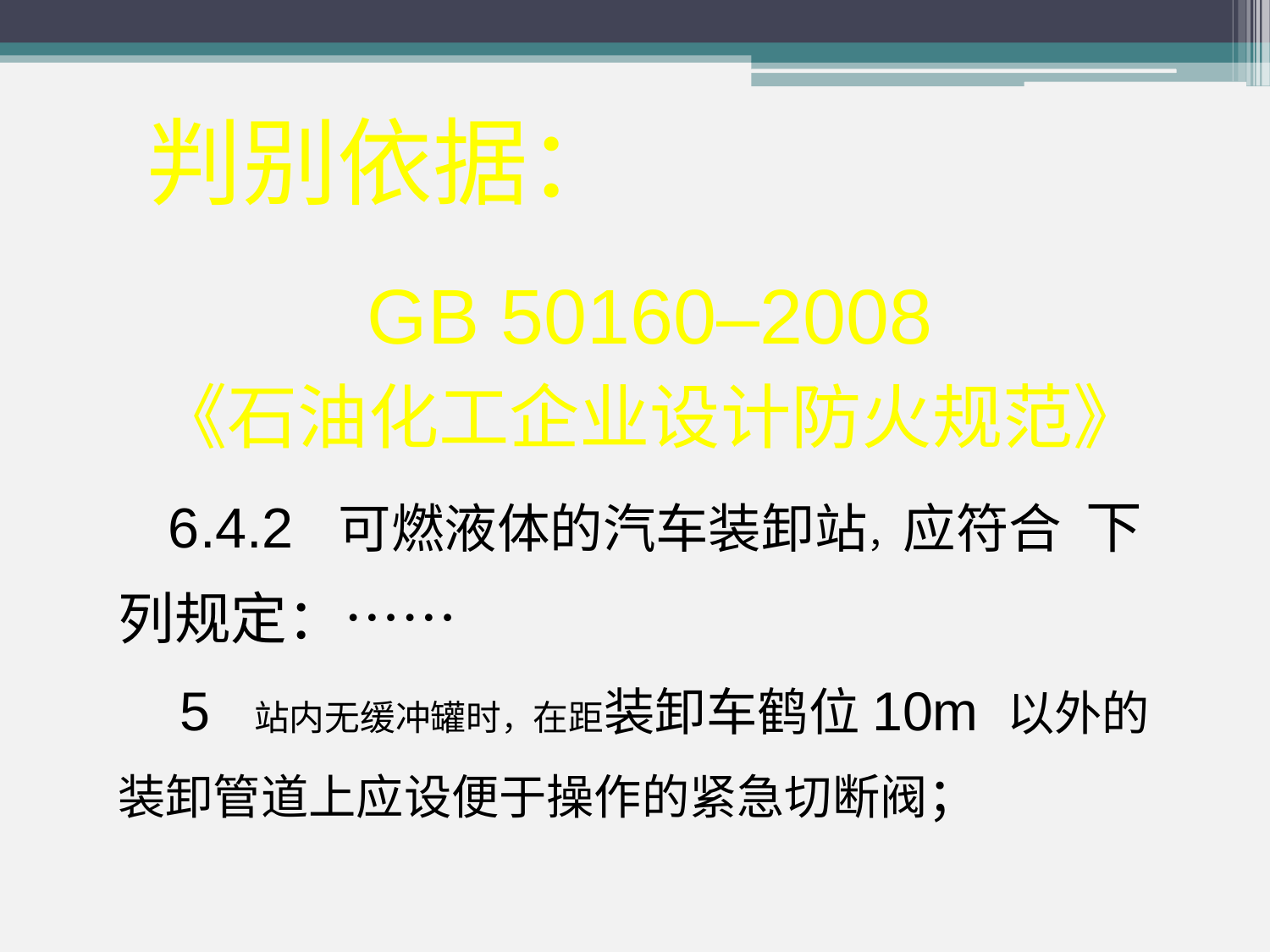

判别依据：
GB 50160–2008
《石油化工企业设计防火规范》
    6.4.2  可燃液体的汽车装卸站，应符合  下列规定：……
    5  站内无缓冲罐时，在距装卸车鹤位10m 以外的装卸管道上应设便于操作的紧急切断阀；